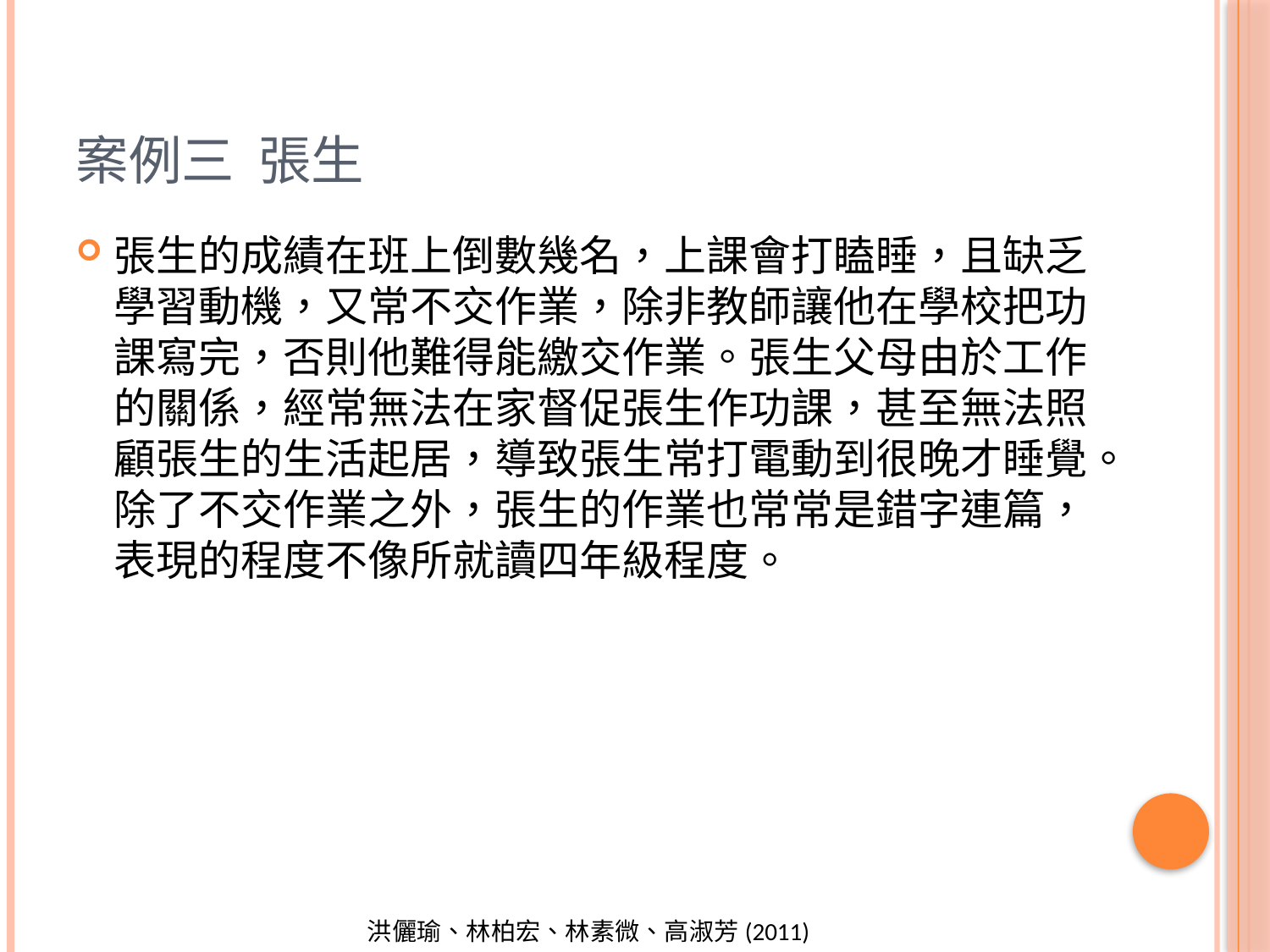

# 案例三  張生
張生的成績在班上倒數幾名，上課會打瞌睡，且缺乏學習動機，又常不交作業，除非教師讓他在學校把功課寫完，否則他難得能繳交作業。張生父母由於工作的關係，經常無法在家督促張生作功課，甚至無法照顧張生的生活起居，導致張生常打電動到很晚才睡覺。除了不交作業之外，張生的作業也常常是錯字連篇，表現的程度不像所就讀四年級程度。

洪儷瑜、林柏宏、林素微、高淑芳(2011)